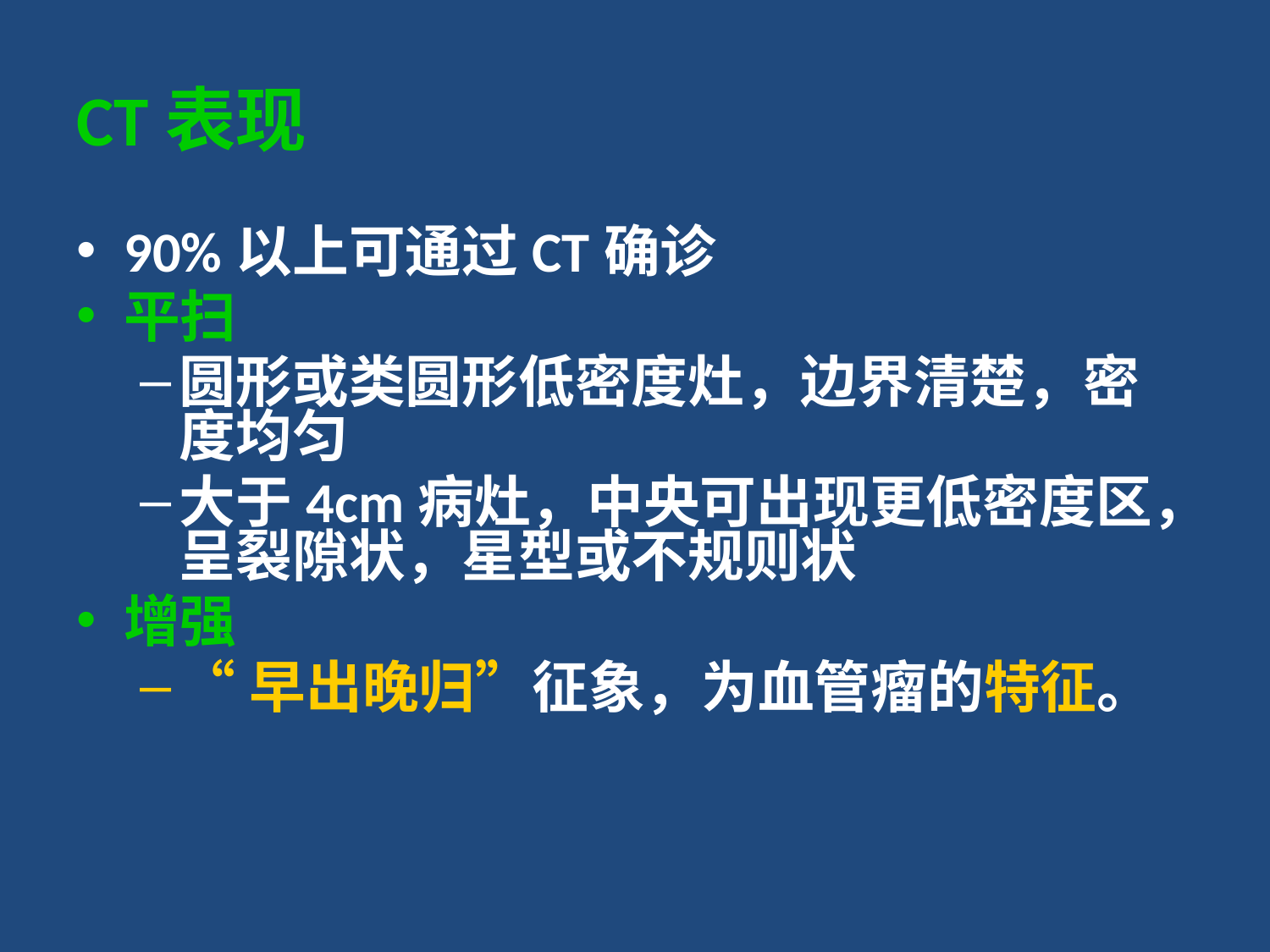

# CT表现
90%以上可通过CT确诊
平扫
圆形或类圆形低密度灶，边界清楚，密度均匀
大于4cm病灶，中央可出现更低密度区，呈裂隙状，星型或不规则状
增强
“早出晚归”征象，为血管瘤的特征。